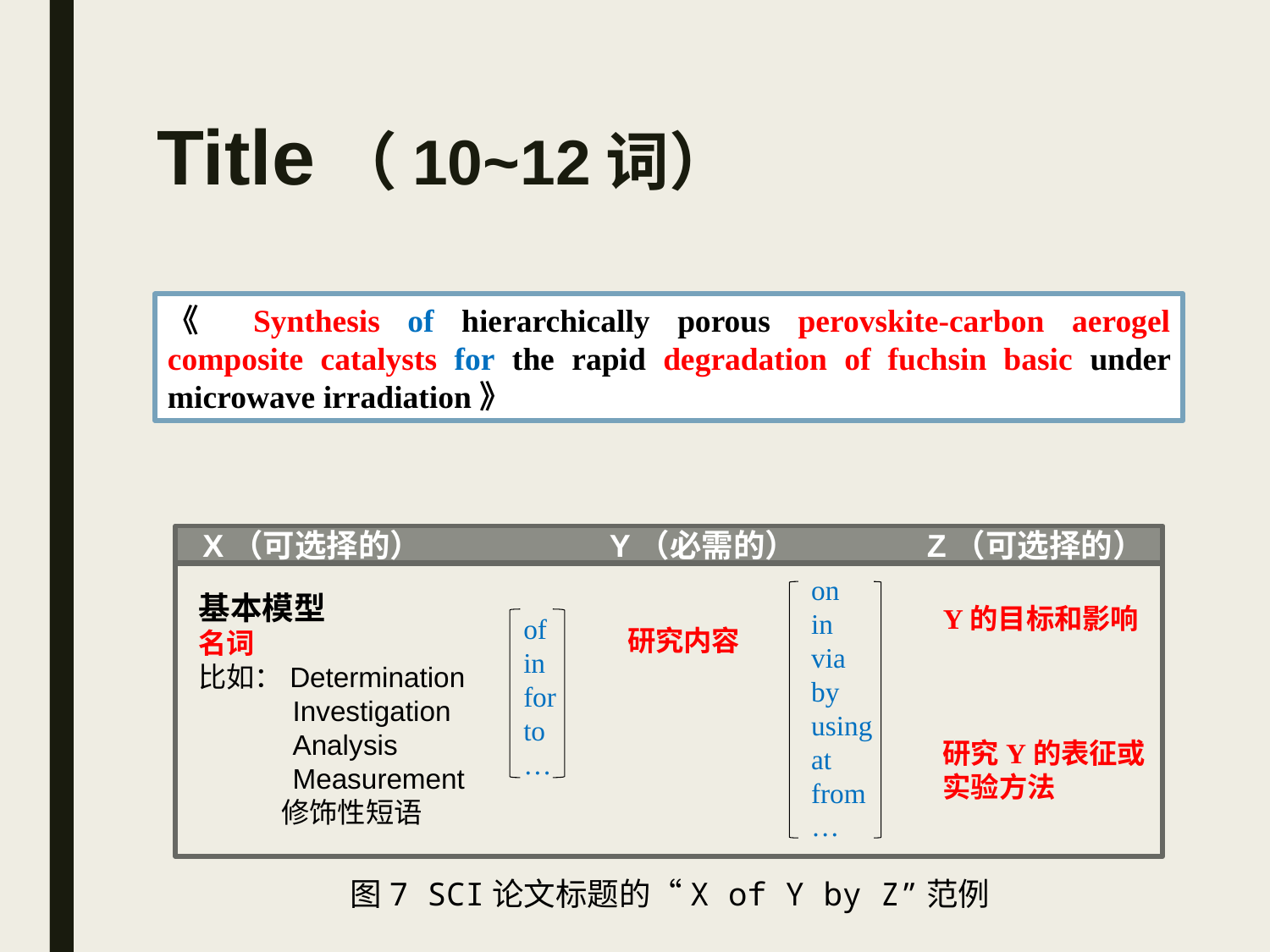

# Title（10~12词）
《 Synthesis of hierarchically porous perovskite-carbon aerogel composite catalysts for the rapid degradation of fuchsin basic under microwave irradiation》
 X（可选择的）                         Y（必需的）                 Z（可选择的）

on
in
via
by
using
at
from
…

基本模型
名词
比如：Determination
            Investigation
            Analysis
            Measurement
            修饰性短语

Y的目标和影响

研究Y的表征或实验方法
of
in
for
to
…

研究内容
图7 SCI论文标题的“X of Y by Z”范例